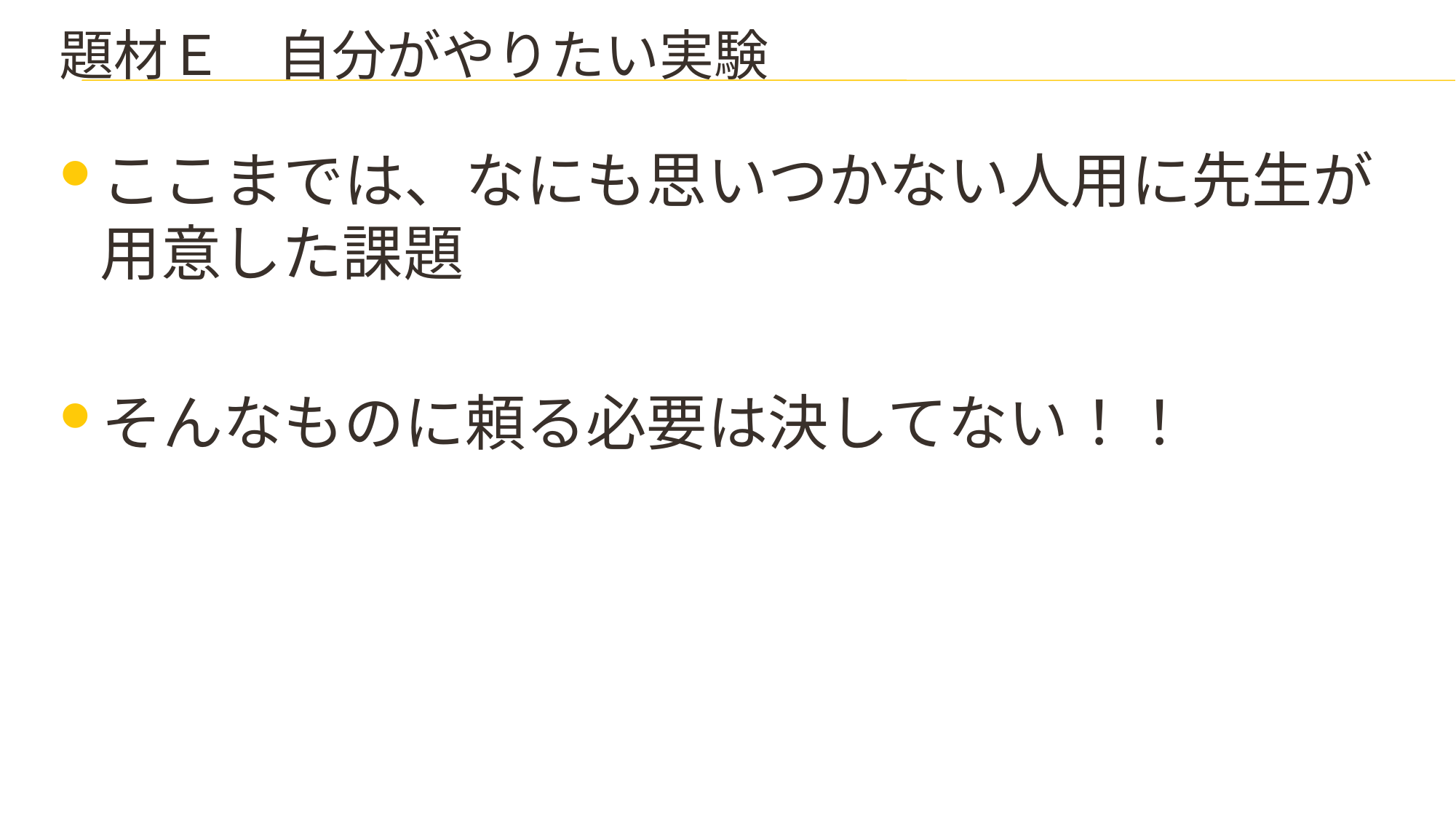

# 題材Ｅ　自分がやりたい実験
ここまでは、なにも思いつかない人用に先生が用意した課題

そんなものに頼る必要は決してない！！